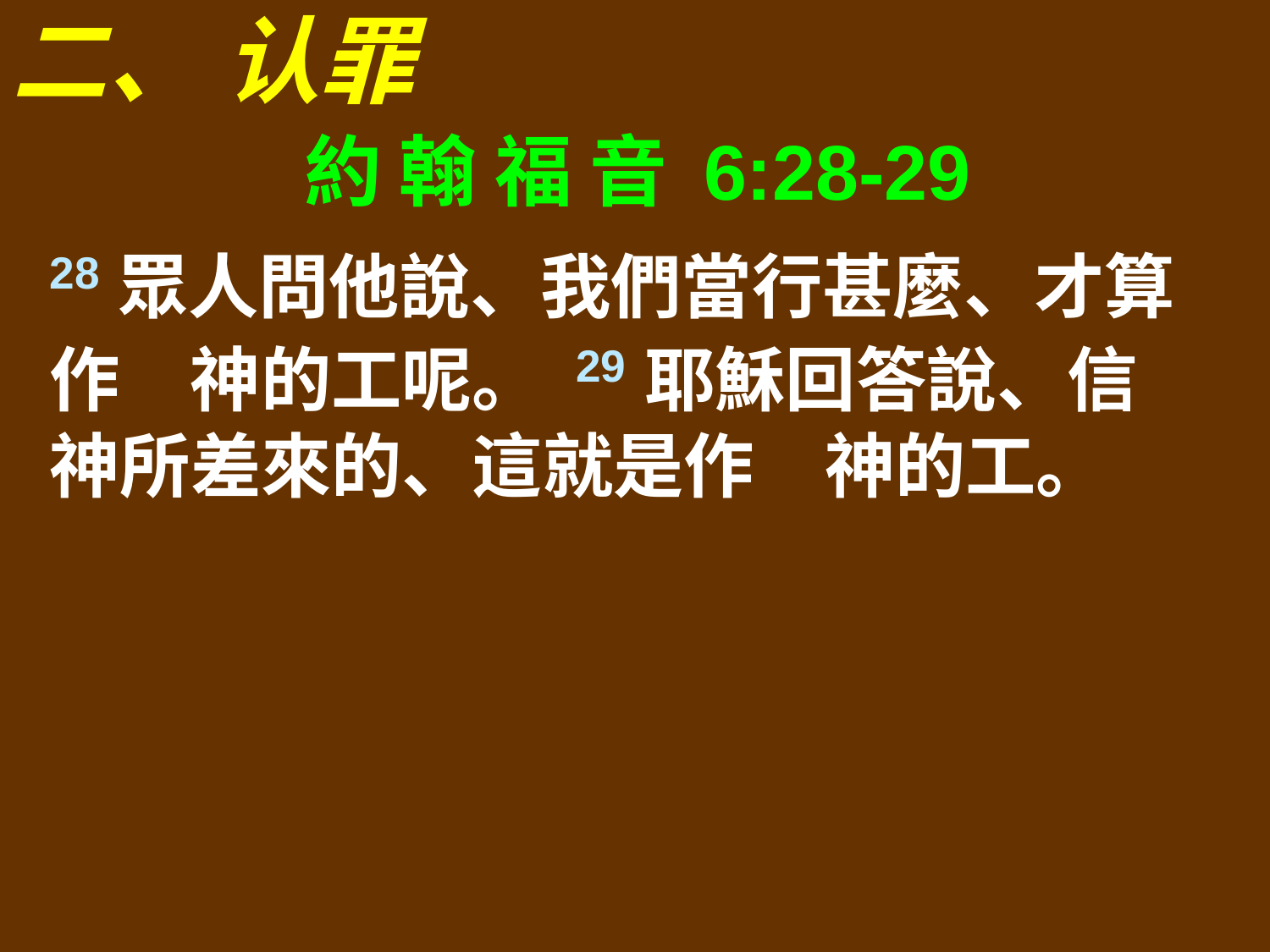

二、 认罪
約 翰 福 音 6:28-29
28眾人問他說、我們當行甚麼、才算作　神的工呢。 29耶穌回答說、信　神所差來的、這就是作　神的工。